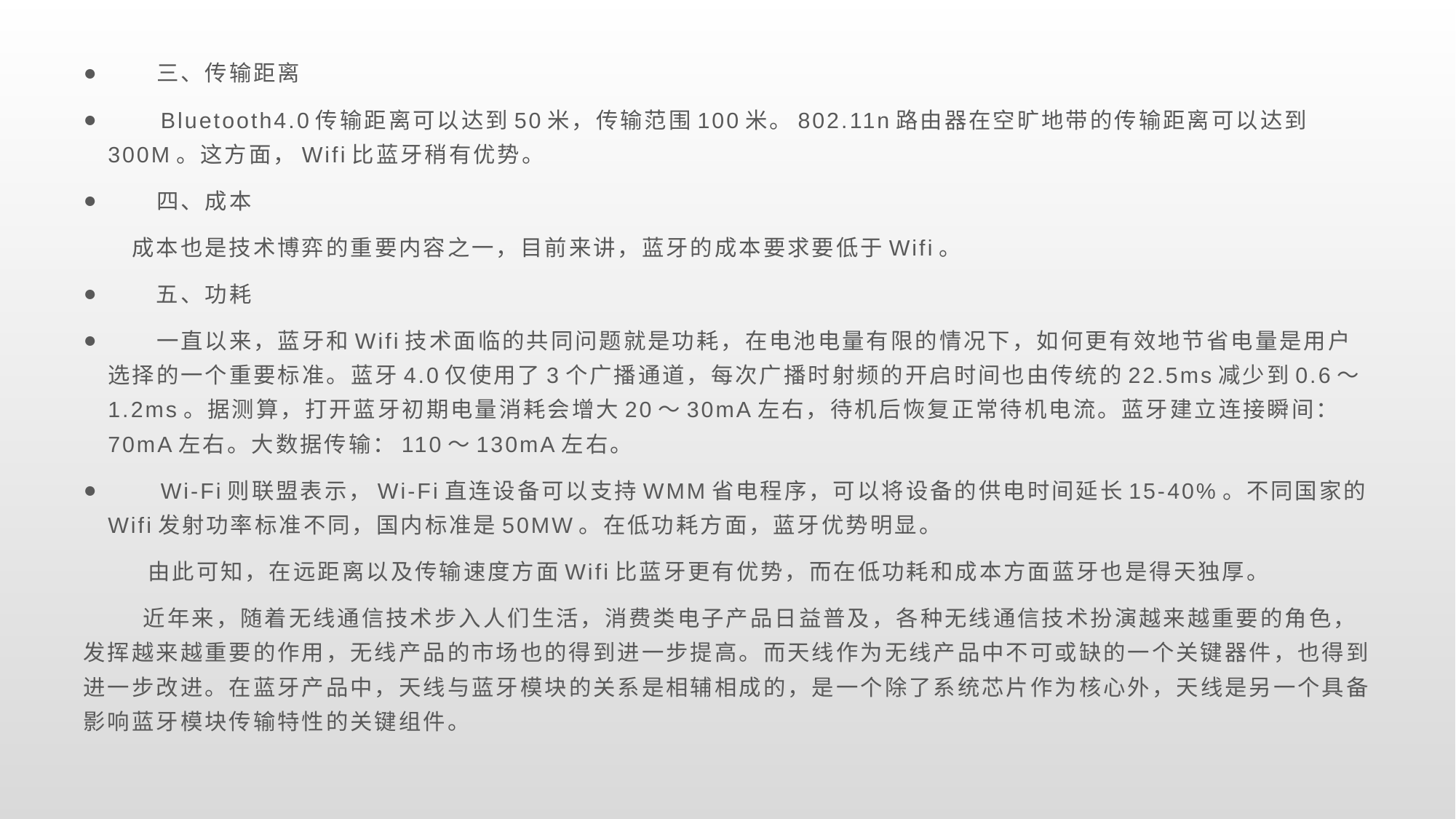

三、传输距离
　　Bluetooth4.0传输距离可以达到50米，传输范围100米。802.11n路由器在空旷地带的传输距离可以达到300M。这方面，Wifi比蓝牙稍有优势。
　　四、成本
　　成本也是技术博弈的重要内容之一，目前来讲，蓝牙的成本要求要低于Wifi。
　　五、功耗
　　一直以来，蓝牙和Wifi技术面临的共同问题就是功耗，在电池电量有限的情况下，如何更有效地节省电量是用户选择的一个重要标准。蓝牙4.0仅使用了3个广播通道，每次广播时射频的开启时间也由传统的22.5ms减少到0.6～1.2ms。据测算，打开蓝牙初期电量消耗会增大20～30mA左右，待机后恢复正常待机电流。蓝牙建立连接瞬间：70mA左右。大数据传输：110～130mA左右。
　　Wi-Fi则联盟表示，Wi-Fi直连设备可以支持WMM省电程序，可以将设备的供电时间延长15-40%。不同国家的Wifi发射功率标准不同，国内标准是50MW。在低功耗方面，蓝牙优势明显。
     　由此可知，在远距离以及传输速度方面Wifi比蓝牙更有优势，而在低功耗和成本方面蓝牙也是得天独厚。
 　　近年来，随着无线通信技术步入人们生活，消费类电子产品日益普及，各种无线通信技术扮演越来越重要的角色，发挥越来越重要的作用，无线产品的市场也的得到进一步提高。而天线作为无线产品中不可或缺的一个关键器件，也得到进一步改进。在蓝牙产品中，天线与蓝牙模块的关系是相辅相成的，是一个除了系统芯片作为核心外，天线是另一个具备影响蓝牙模块传输特性的关键组件。